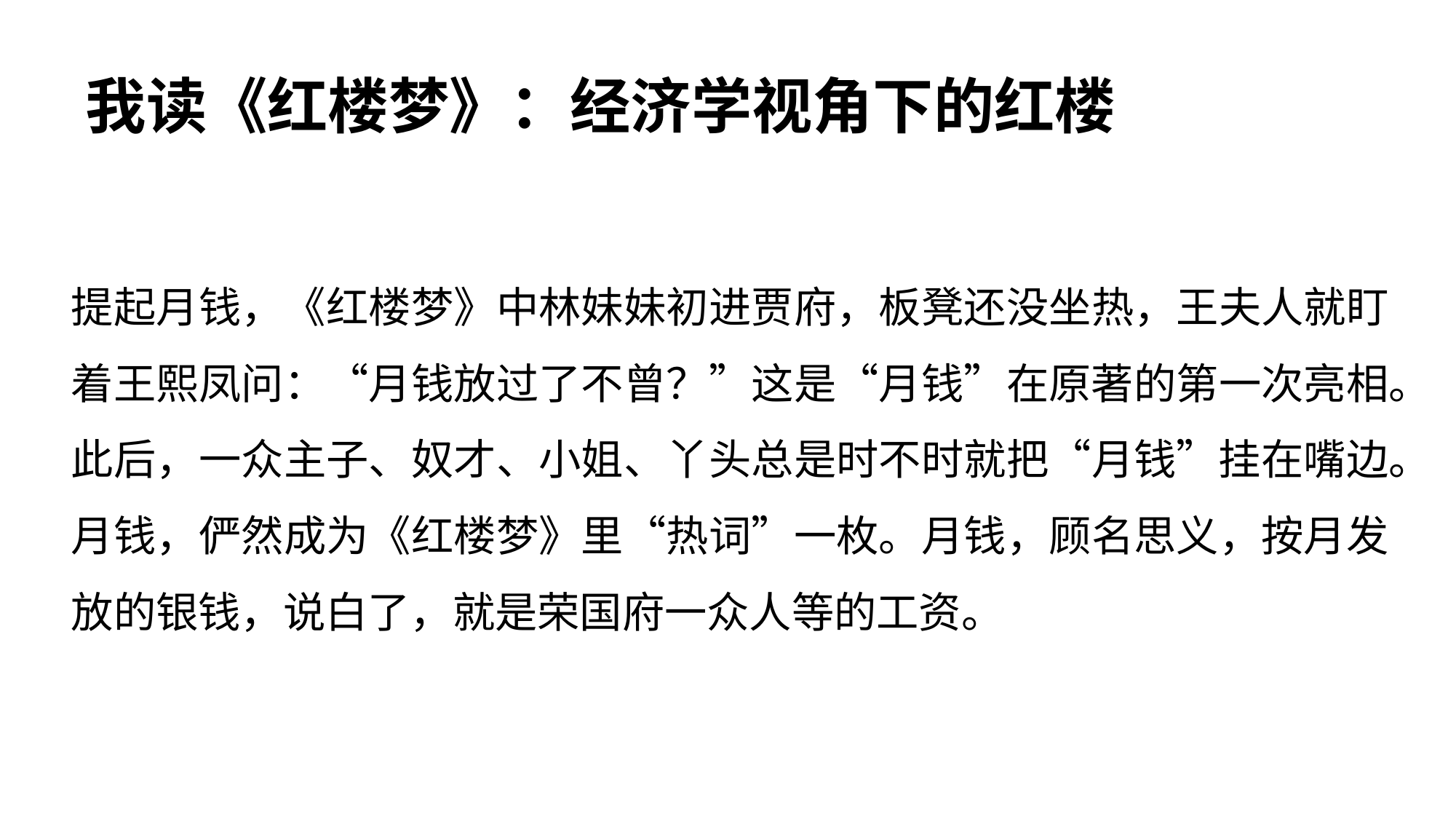

我读《红楼梦》：经济学视角下的红楼
提起月钱，《红楼梦》中林妹妹初进贾府，板凳还没坐热，王夫人就盯着王熙凤问：“月钱放过了不曾？”这是“月钱”在原著的第一次亮相。此后，一众主子、奴才、小姐、丫头总是时不时就把“月钱”挂在嘴边。月钱，俨然成为《红楼梦》里“热词”一枚。月钱，顾名思义，按月发放的银钱，说白了，就是荣国府一众人等的工资。